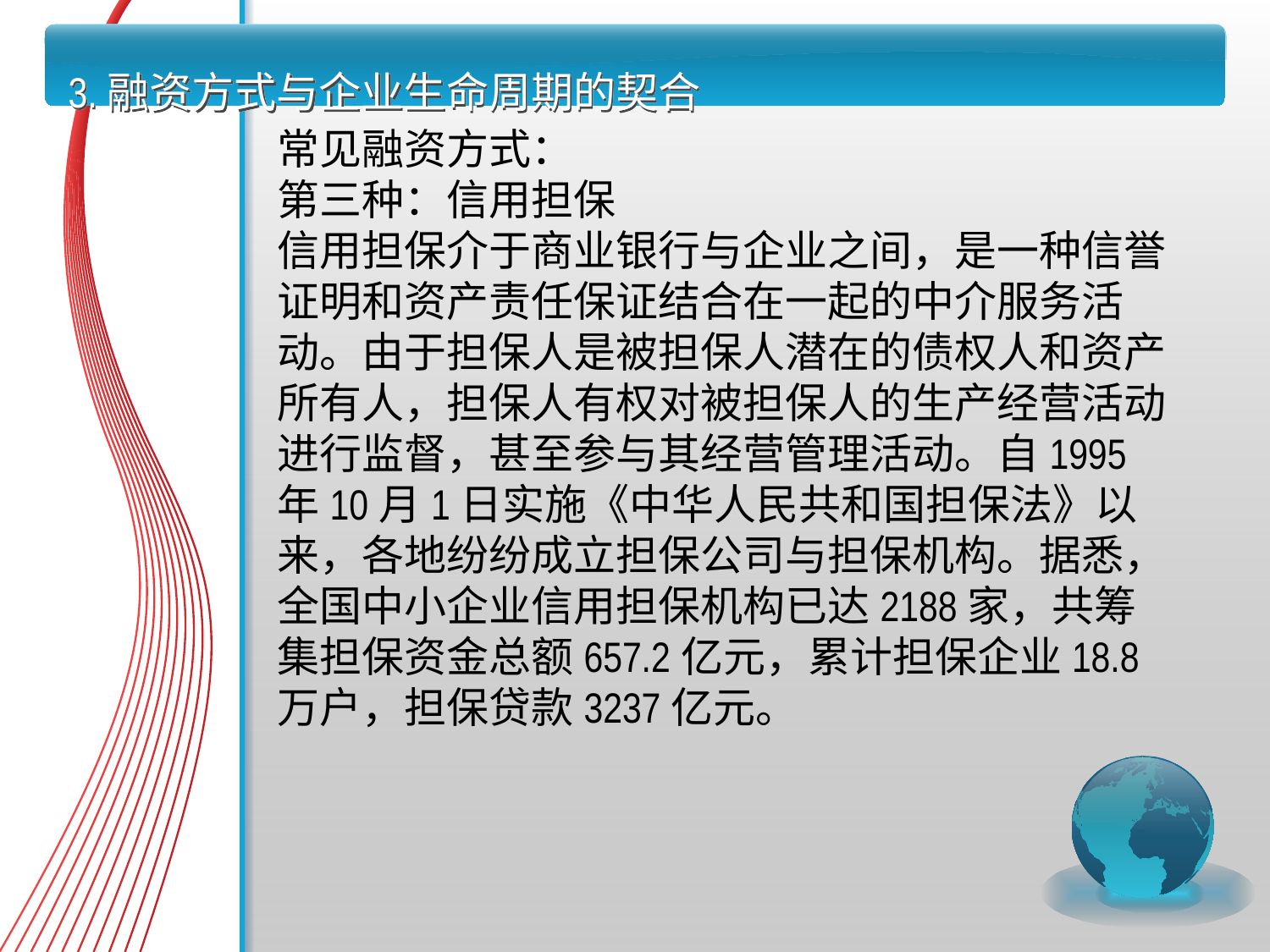

# 3.融资方式与企业生命周期的契合
常见融资方式：
第三种：信用担保
信用担保介于商业银行与企业之间，是一种信誉证明和资产责任保证结合在一起的中介服务活动。由于担保人是被担保人潜在的债权人和资产所有人，担保人有权对被担保人的生产经营活动进行监督，甚至参与其经营管理活动。自1995年10月1日实施《中华人民共和国担保法》以来，各地纷纷成立担保公司与担保机构。据悉，全国中小企业信用担保机构已达2188家，共筹集担保资金总额657.2亿元，累计担保企业18.8万户，担保贷款3237亿元。